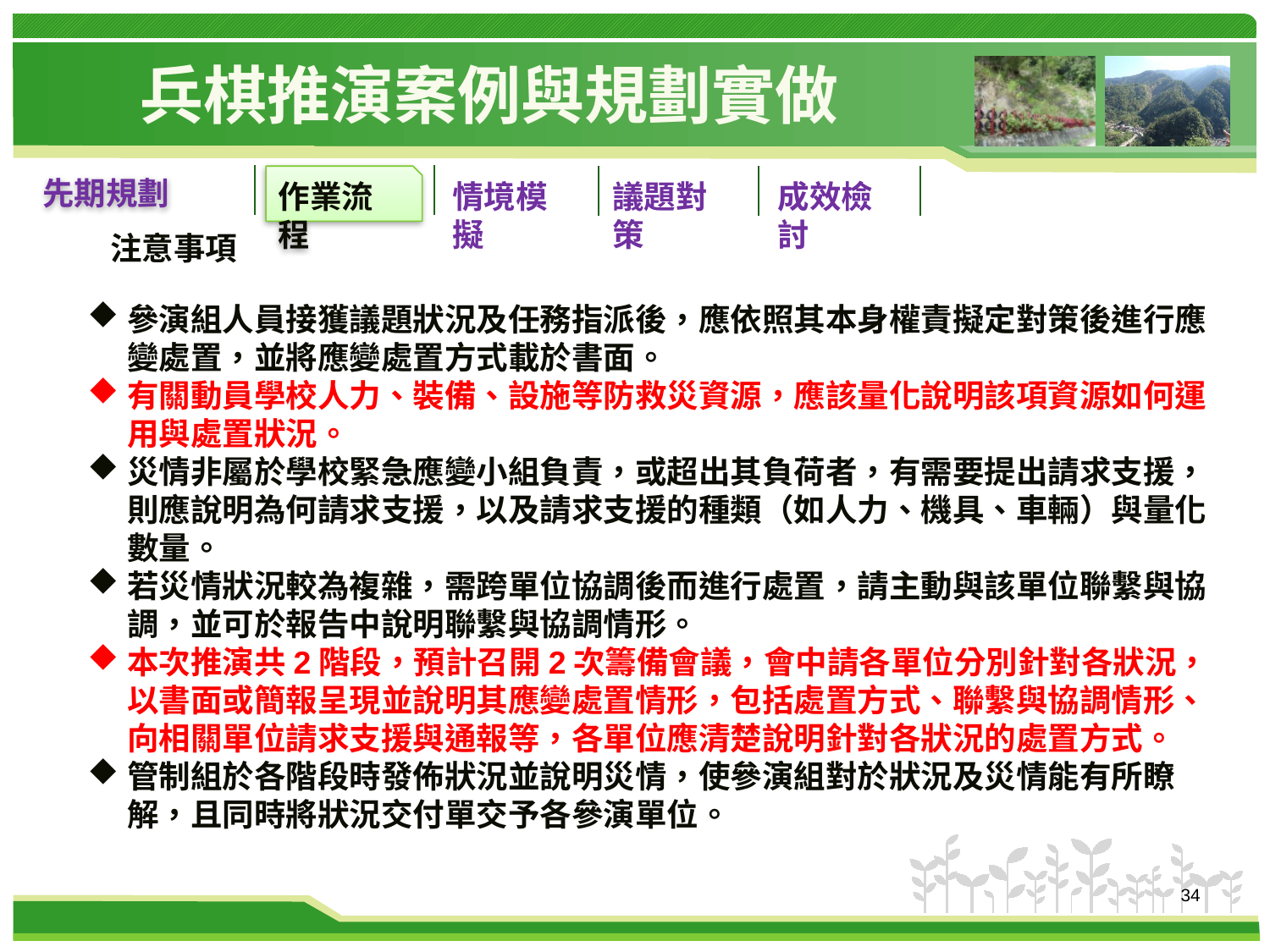

# 兵棋推演案例與規劃實做
先期規劃
作業流程
情境模擬
議題對策
成效檢討
注意事項
參演組人員接獲議題狀況及任務指派後，應依照其本身權責擬定對策後進行應變處置，並將應變處置方式載於書面。
有關動員學校人力、裝備、設施等防救災資源，應該量化說明該項資源如何運用與處置狀況。
災情非屬於學校緊急應變小組負責，或超出其負荷者，有需要提出請求支援，則應說明為何請求支援，以及請求支援的種類（如人力、機具、車輛）與量化數量。
若災情狀況較為複雜，需跨單位協調後而進行處置，請主動與該單位聯繫與協調，並可於報告中說明聯繫與協調情形。
本次推演共2階段，預計召開2次籌備會議，會中請各單位分別針對各狀況，以書面或簡報呈現並說明其應變處置情形，包括處置方式、聯繫與協調情形、向相關單位請求支援與通報等，各單位應清楚說明針對各狀況的處置方式。
管制組於各階段時發佈狀況並說明災情，使參演組對於狀況及災情能有所瞭解，且同時將狀況交付單交予各參演單位。
34